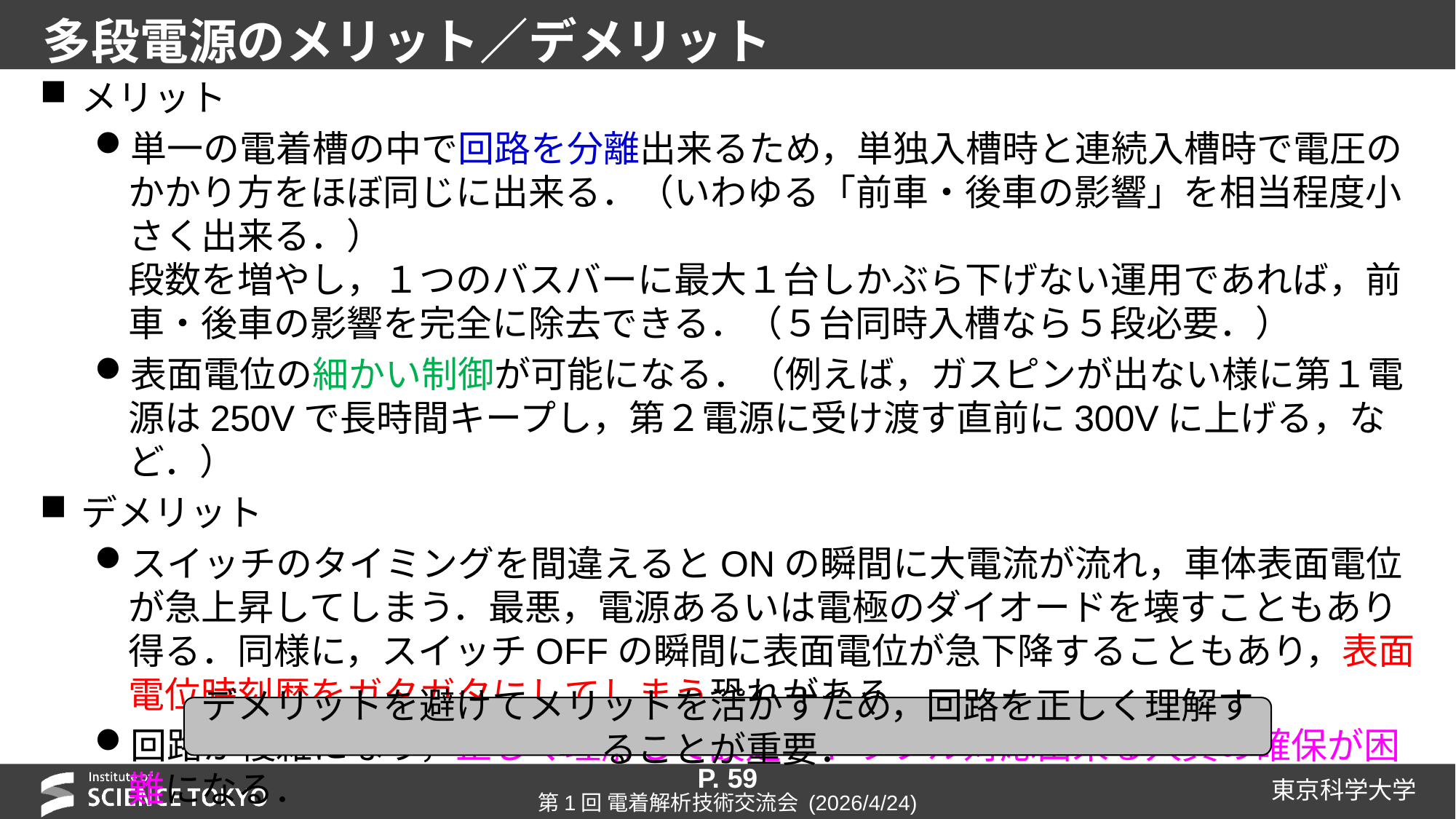

# 多段電源のメリット／デメリット
メリット
単一の電着槽の中で回路を分離出来るため，単独入槽時と連続入槽時で電圧のかかり方をほぼ同じに出来る．（いわゆる「前車・後車の影響」を相当程度小さく出来る．）
段数を増やし，１つのバスバーに最大１台しかぶら下げない運用であれば，前車・後車の影響を完全に除去できる．（５台同時入槽なら５段必要．）
表面電位の細かい制御が可能になる．（例えば，ガスピンが出ない様に第１電源は250Vで長時間キープし，第２電源に受け渡す直前に300Vに上げる，など．）
デメリット
スイッチのタイミングを間違えるとONの瞬間に大電流が流れ，車体表面電位が急上昇してしまう．最悪，電源あるいは電極のダイオードを壊すこともあり得る．同様に，スイッチOFFの瞬間に表面電位が急下降することもあり，表面電位時刻歴をガタガタにしてしまう恐れがある．
回路が複雑になり，正しく理解して設定・トラブル対応出来る人員の確保が困難になる．
デメリットを避けてメリットを活かすため，回路を正しく理解することが重要．
P. 59